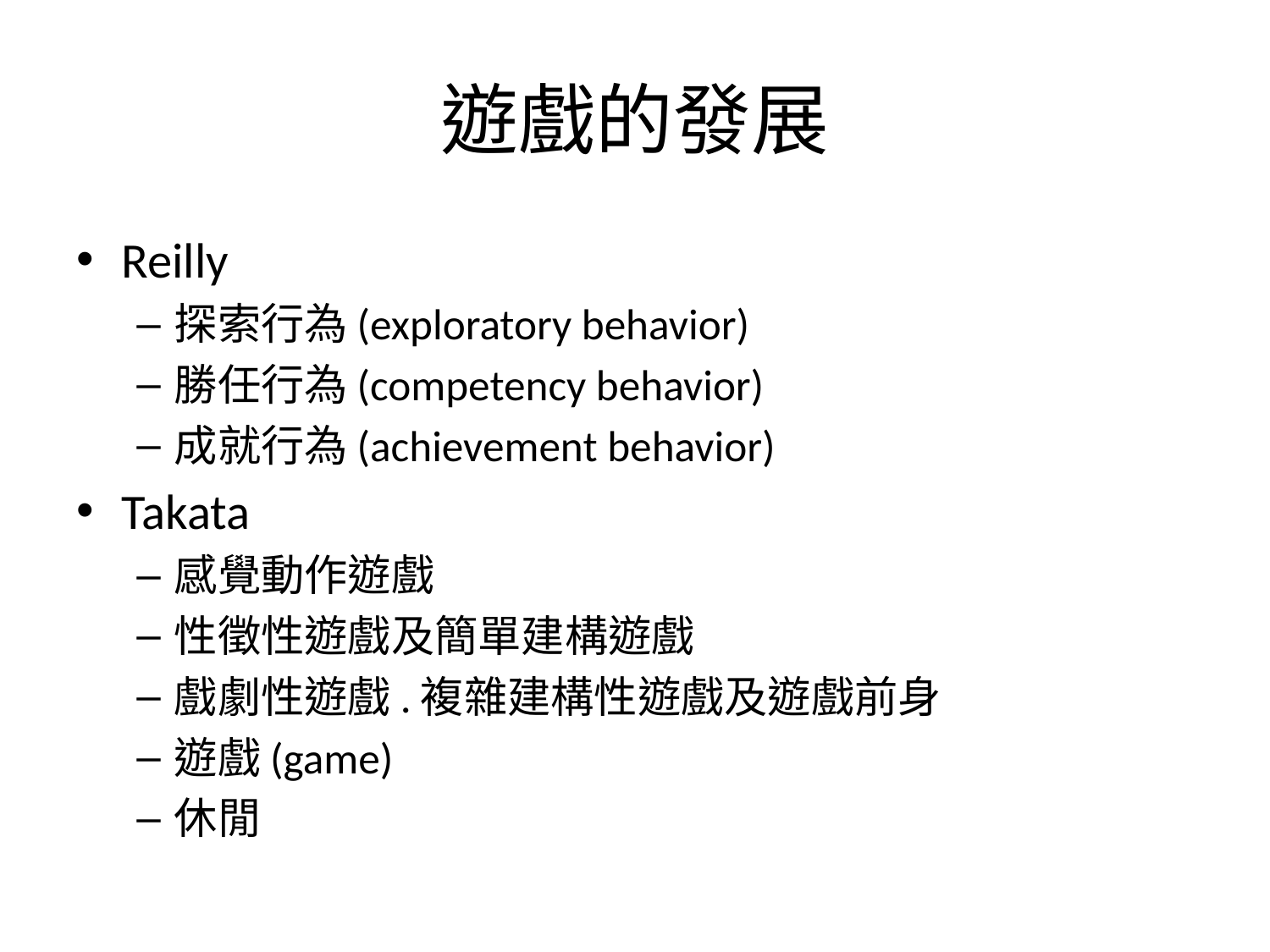

# 遊戲的發展
Reilly
探索行為(exploratory behavior)
勝任行為(competency behavior)
成就行為(achievement behavior)
Takata
感覺動作遊戲
性徵性遊戲及簡單建構遊戲
戲劇性遊戲.複雜建構性遊戲及遊戲前身
遊戲(game)
休閒